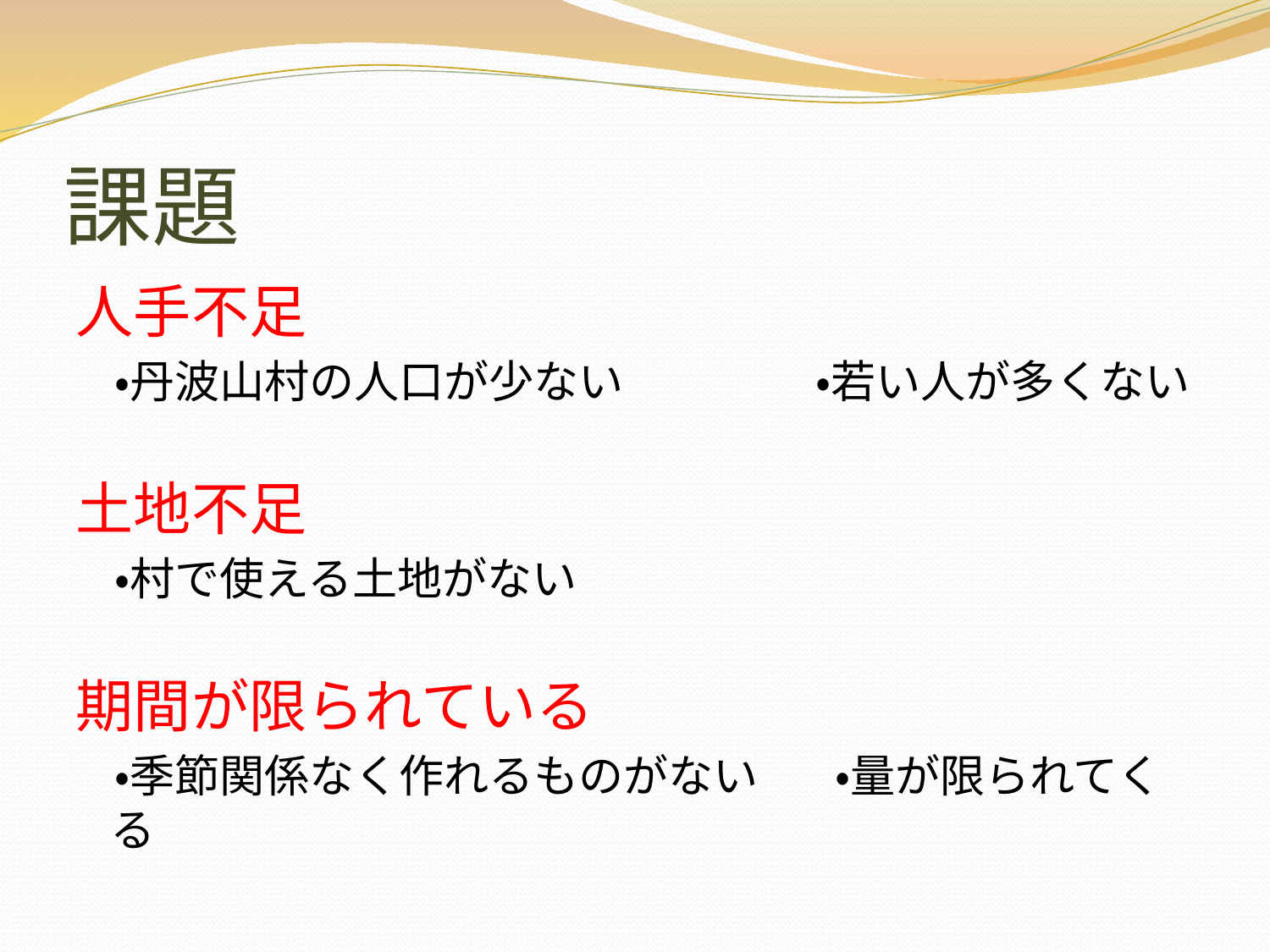

# 課題
人手不足
　・丹波山村の人口が少ない　　　　　・若い人が多くない

土地不足
　・村で使える土地がない

期間が限られている
　・季節関係なく作れるものがない　　・量が限られてくる